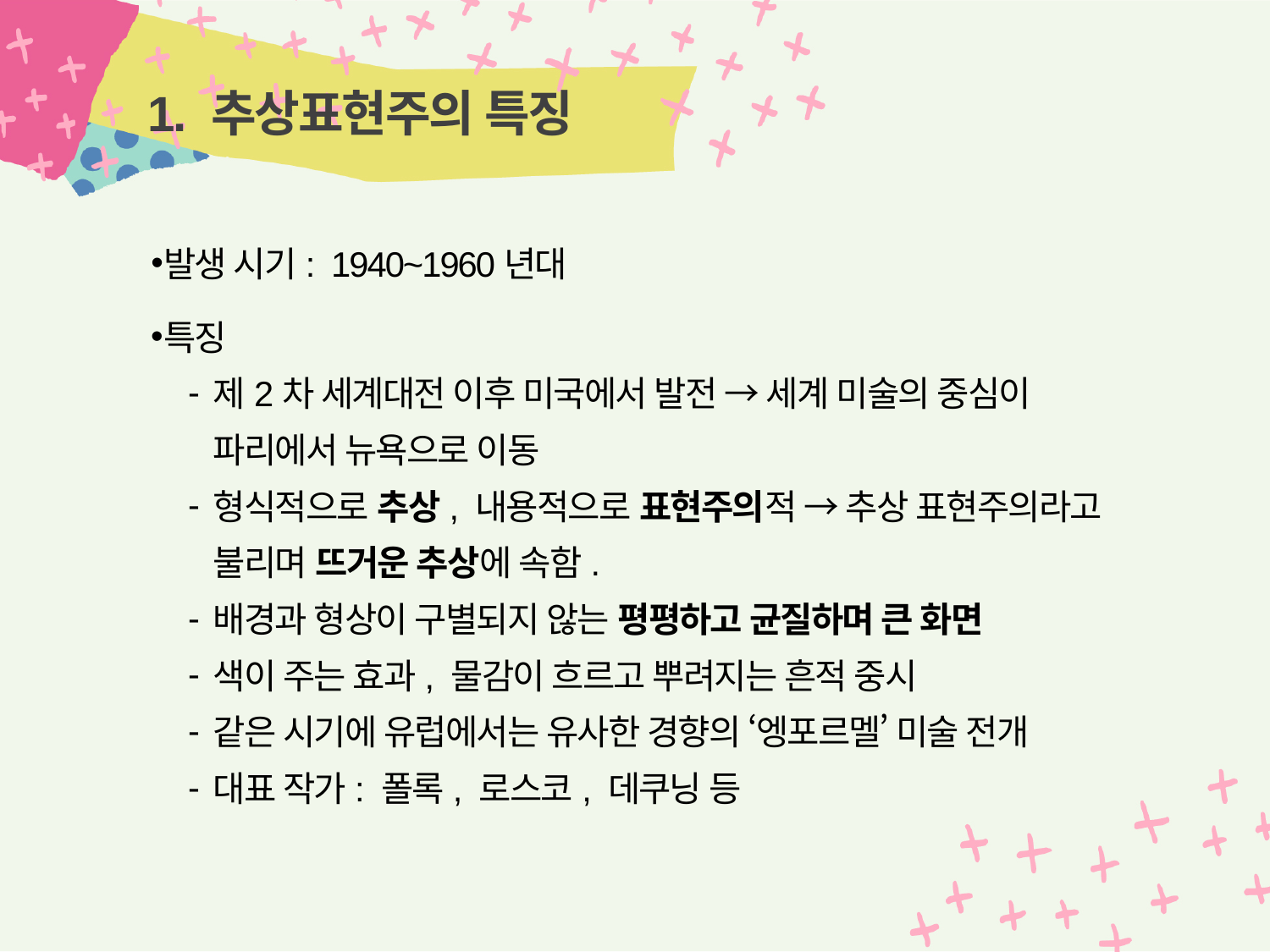

# 1. 추상표현주의 특징
발생 시기:  1940~1960년대
특징
제2차 세계대전 이후 미국에서 발전 → 세계 미술의 중심이 파리에서 뉴욕으로 이동
형식적으로 추상, 내용적으로 표현주의적 → 추상 표현주의라고 불리며 뜨거운 추상에 속함.
배경과 형상이 구별되지 않는 평평하고 균질하며 큰 화면
색이 주는 효과, 물감이 흐르고 뿌려지는 흔적 중시
같은 시기에 유럽에서는 유사한 경향의 ‘엥포르멜’ 미술 전개
대표 작가: 폴록, 로스코, 데쿠닝 등